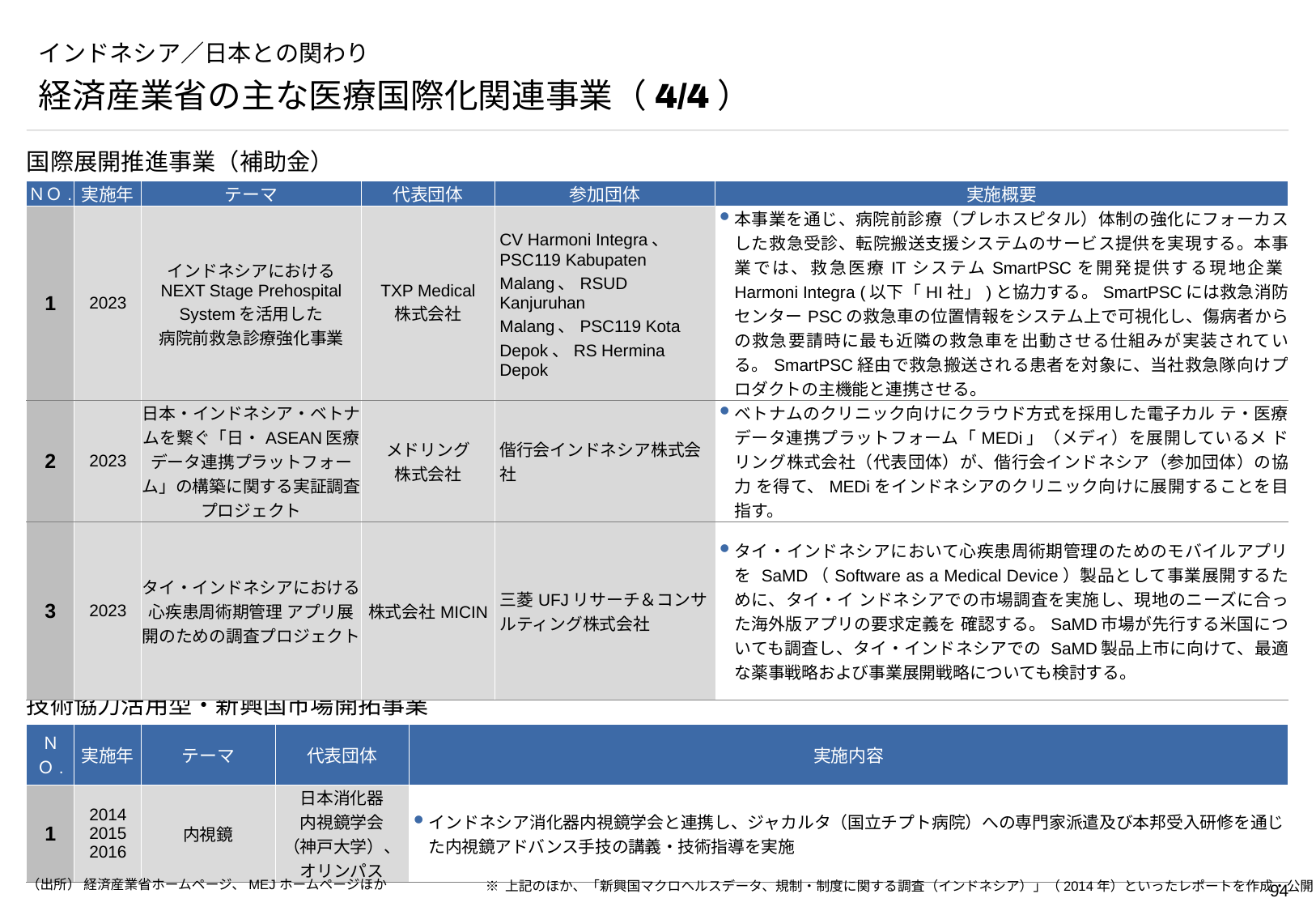

# インドネシア／日本との関わり
経済産業省の主な医療国際化関連事業（4/4）
国際展開推進事業（補助金）
| ＮＯ. | 実施年 | テーマ | 代表団体 | 参加団体 | 実施概要 |
| --- | --- | --- | --- | --- | --- |
| 1 | 2023 | インドネシアにおける NEXT Stage Prehospital Systemを活用した 病院前救急診療強化事業 | TXP Medical 株式会社 | CV Harmoni Integra、 PSC119 Kabupaten Malang、RSUD Kanjuruhan Malang、PSC119 Kota Depok、RS Hermina Depok | 本事業を通じ、病院前診療（プレホスピタル）体制の強化にフォーカスした救急受診、転院搬送支援システムのサービス提供を実現する。本事業では、救急医療ITシステムSmartPSCを開発提供する現地企業Harmoni Integra (以下「HI社」)と協力する。SmartPSCには救急消防センターPSCの救急車の位置情報をシステム上で可視化し、傷病者からの救急要請時に最も近隣の救急車を出動させる仕組みが実装されている。SmartPSC経由で救急搬送される患者を対象に、当社救急隊向けプロダクトの主機能と連携させる。 |
| 2 | 2023 | 日本・インドネシア・ベトナムを繋ぐ「日・ASEAN医療データ連携プラットフォーム」の構築に関する実証調査プロジェクト | メドリング 株式会社 | 偕行会インドネシア株式会社 | ベトナムのクリニック向けにクラウド方式を採用した電子カル テ・医療データ連携プラットフォーム「MEDi」（メディ）を展開しているメ ドリング株式会社（代表団体）が、偕行会インドネシア（参加団体）の協力 を得て、MEDiをインドネシアのクリニック向けに展開することを目指す。 |
| 3 | 2023 | タイ・インドネシアにおける 心疾患周術期管理 アプリ展開のための調査プロジェクト | 株式会社MICIN | 三菱UFJリサーチ＆コンサルティング株式会社 | タイ・インドネシアにおいて心疾患周術期管理のためのモバイルアプリを SaMD（Software as a Medical Device）製品として事業展開するために、タイ・イ ンドネシアでの市場調査を実施し、現地のニーズに合った海外版アプリの要求定義を 確認する。SaMD市場が先行する米国についても調査し、タイ・インドネシアでの SaMD製品上市に向けて、最適な薬事戦略および事業展開戦略についても検討する。 |
技術協力活用型・新興国市場開拓事業
| ＮＯ. | 実施年 | テーマ | 代表団体 | 実施内容 |
| --- | --- | --- | --- | --- |
| 1 | 2014 2015 2016 | 内視鏡 | 日本消化器 内視鏡学会 （神戸大学）、 オリンパス | インドネシア消化器内視鏡学会と連携し、ジャカルタ（国立チプト病院）への専門家派遣及び本邦受入研修を通じた内視鏡アドバンス手技の講義・技術指導を実施 |
※ 上記のほか、「新興国マクロヘルスデータ、規制・制度に関する調査（インドネシア）」（2014年）といったレポートを作成・公開している
（出所） 経済産業省ホームページ、MEJホームページほか